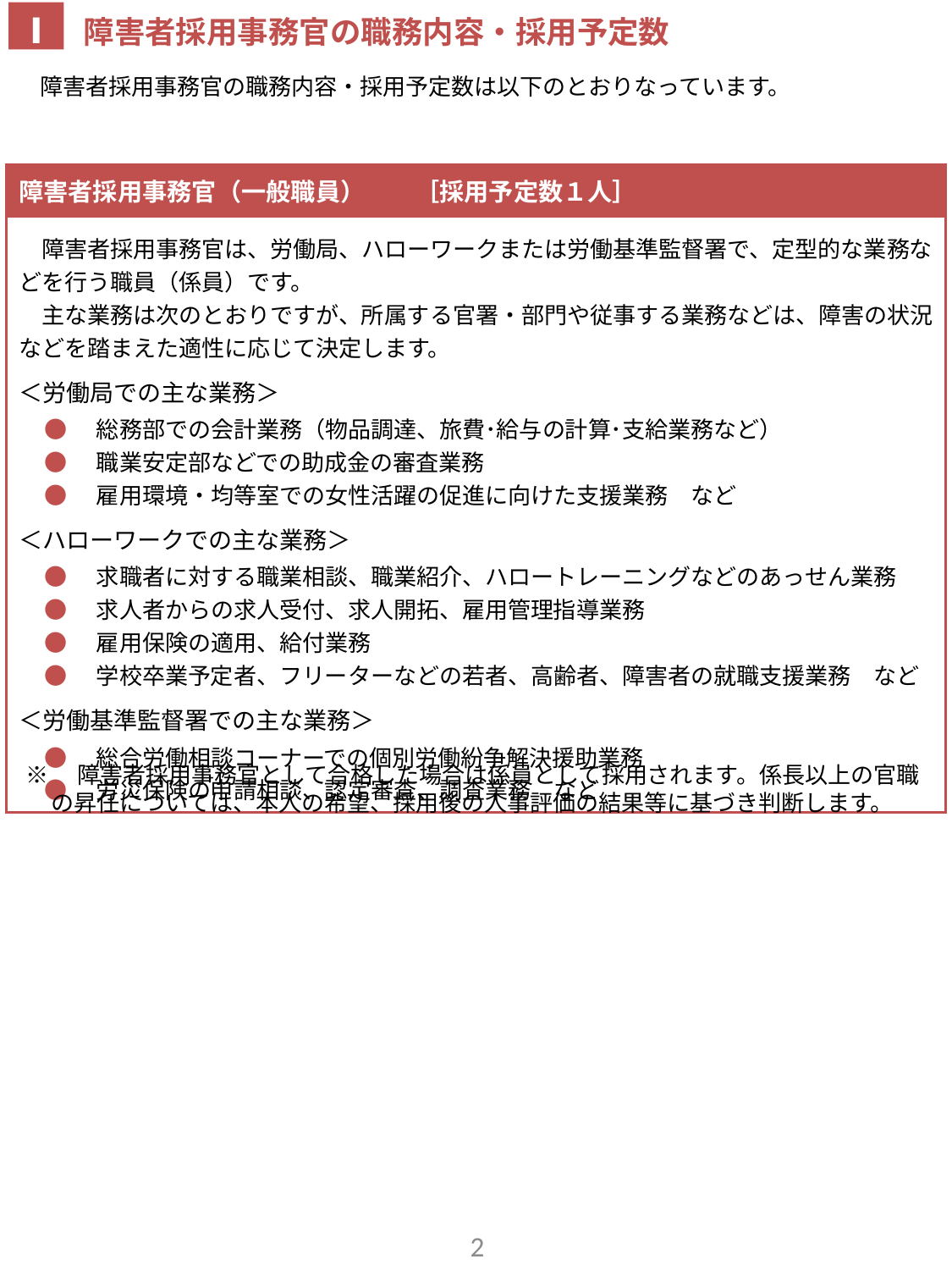

Ⅰ
障害者採用事務官の職務内容・採用予定数
　障害者採用事務官の職務内容・採用予定数は以下のとおりなっています。
| 障害者採用事務官（一般職員）　　［採用予定数１人］ |
| --- |
| 障害者採用事務官は、労働局、ハローワークまたは労働基準監督署で、定型的な業務などを行う職員（係員）です。 　主な業務は次のとおりですが、所属する官署・部門や従事する業務などは、障害の状況などを踏まえた適性に応じて決定します。 ＜労働局での主な業務＞ ●　総務部での会計業務（物品調達、旅費･給与の計算･支給業務など） ●　職業安定部などでの助成金の審査業務 ●　雇用環境・均等室での女性活躍の促進に向けた支援業務　など ＜ハローワークでの主な業務＞ ●　求職者に対する職業相談、職業紹介、ハロートレーニングなどのあっせん業務 ●　求人者からの求人受付、求人開拓、雇用管理指導業務 ●　雇用保険の適用、給付業務 ●　学校卒業予定者、フリーターなどの若者、高齢者、障害者の就職支援業務　など ＜労働基準監督署での主な業務＞ ●　総合労働相談コーナーでの個別労働紛争解決援助業務 ●　労災保険の申請相談、認定審査、調査業務　など |
※　障害者採用事務官として合格した場合は係員として採用されます。係長以上の官職の昇任については、本人の希望、採用後の人事評価の結果等に基づき判断します。
2